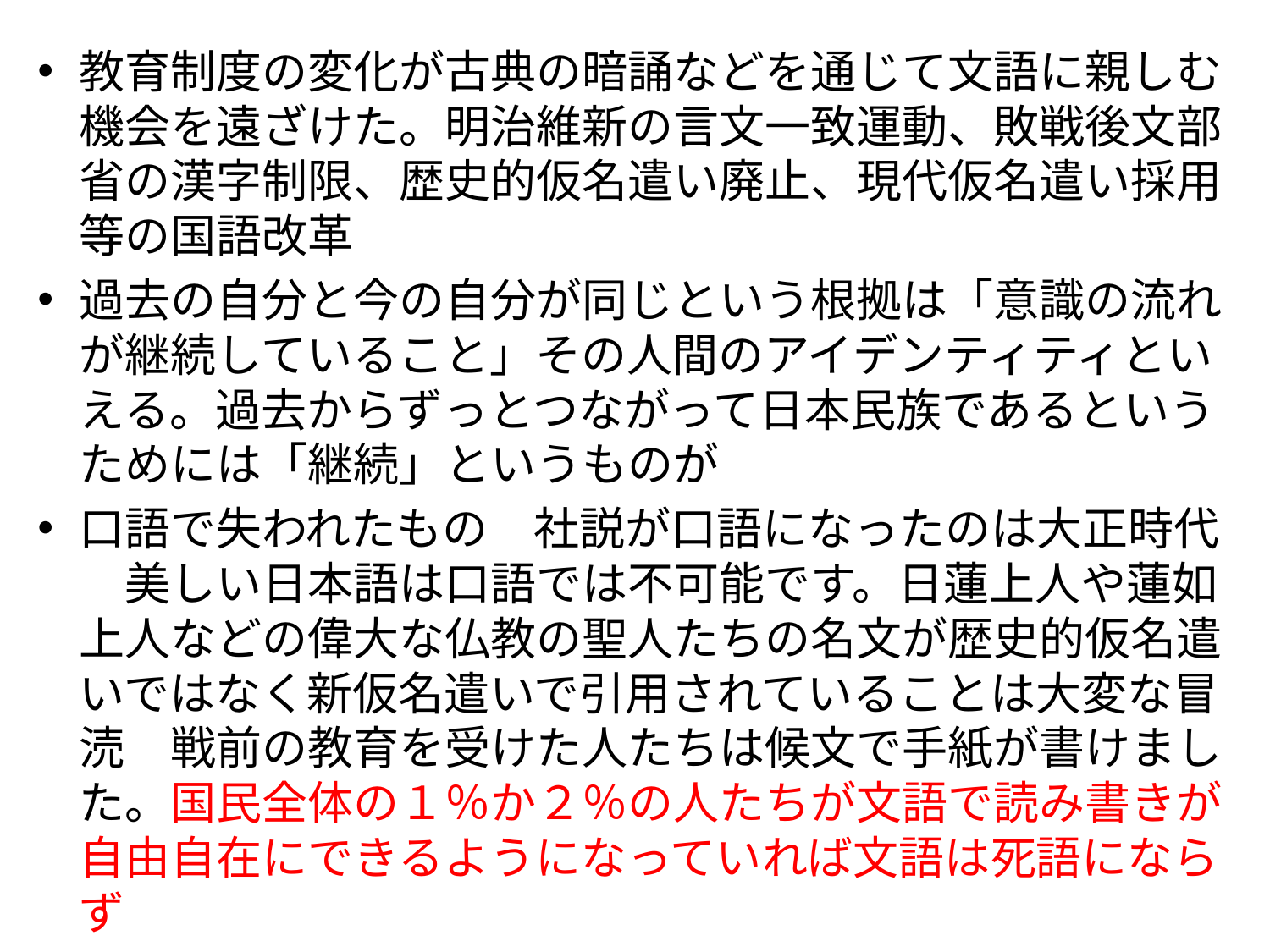

教育制度の変化が古典の暗誦などを通じて文語に親しむ機会を遠ざけた。明治維新の言文一致運動、敗戦後文部省の漢字制限、歴史的仮名遣い廃止、現代仮名遣い採用等の国語改革
過去の自分と今の自分が同じという根拠は「意識の流れが継続していること」その人間のアイデンティティといえる。過去からずっとつながって日本民族であるというためには「継続」というものが
口語で失われたもの　社説が口語になったのは大正時代　美しい日本語は口語では不可能です。日蓮上人や蓮如上人などの偉大な仏教の聖人たちの名文が歴史的仮名遣いではなく新仮名遣いで引用されていることは大変な冒涜　戦前の教育を受けた人たちは候文で手紙が書けました。国民全体の１％か２％の人たちが文語で読み書きが自由自在にできるようになっていれば文語は死語にならず